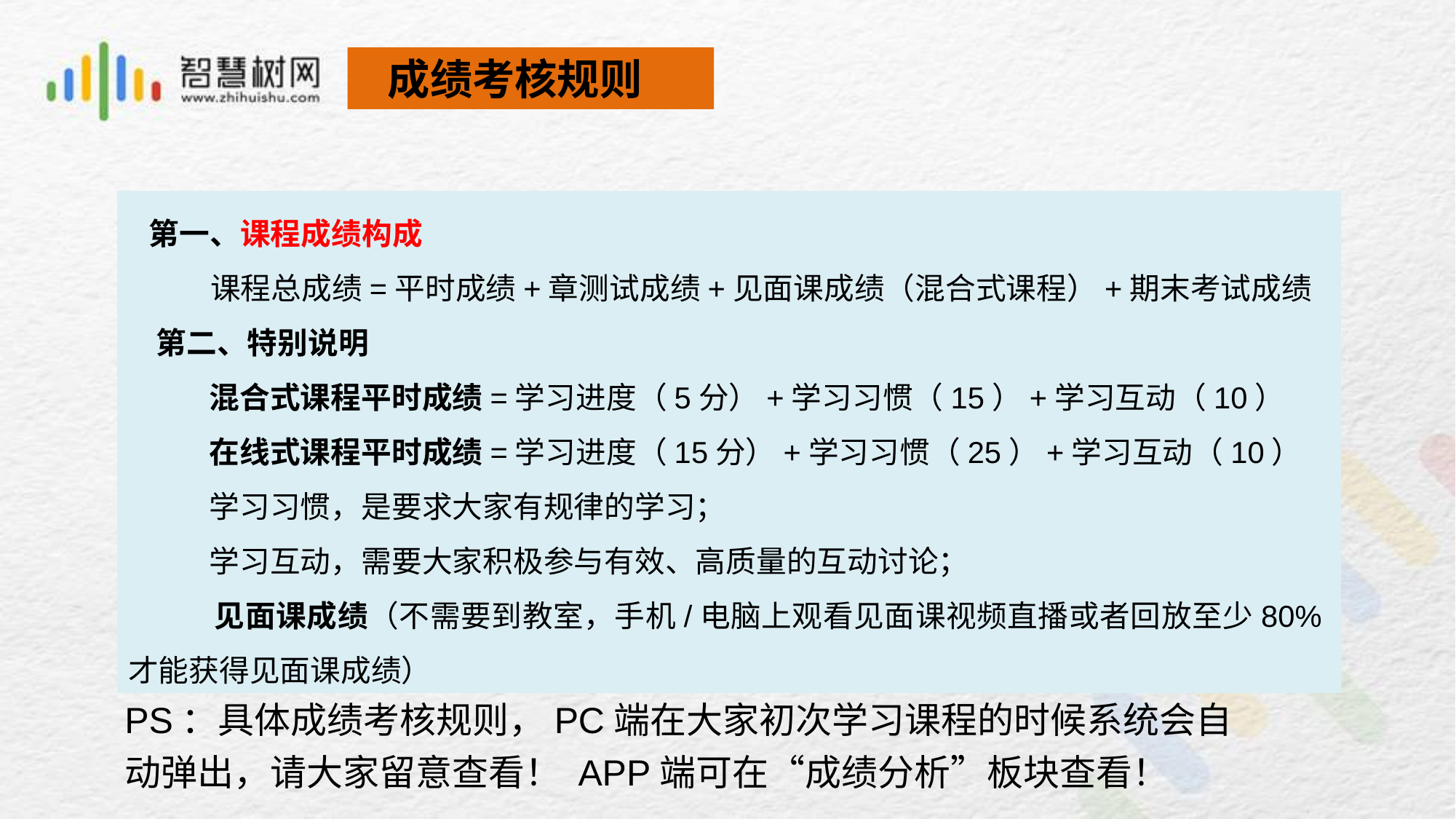

成绩考核规则
  第一、课程成绩构成
           课程总成绩=平时成绩+章测试成绩+见面课成绩（混合式课程）+期末考试成绩
   第二、特别说明
           混合式课程平时成绩=学习进度（5分）+学习习惯（15）+学习互动（10）
           在线式课程平时成绩=学习进度（15分）+学习习惯（25）+学习互动（10）
           学习习惯，是要求大家有规律的学习；
           学习互动，需要大家积极参与有效、高质量的互动讨论；
           见面课成绩（不需要到教室，手机/电脑上观看见面课视频直播或者回放至少80%  才能获得见面课成绩）

PS：具体成绩考核规则，PC端在大家初次学习课程的时候系统会自动弹出，请大家留意查看！ APP端可在“成绩分析”板块查看！